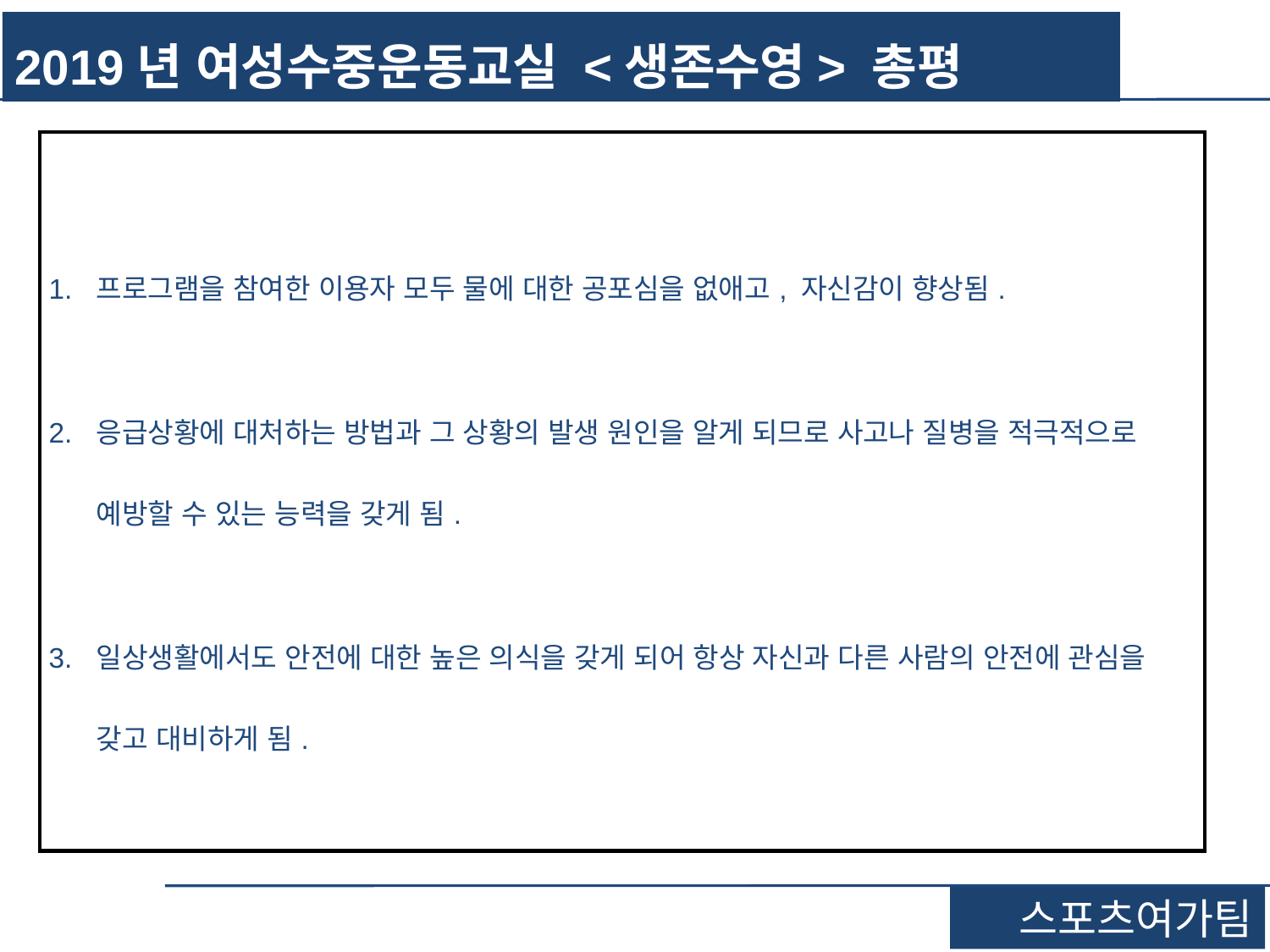

2019년 여성수중운동교실 <생존수영> 총평
| 프로그램을 참여한 이용자 모두 물에 대한 공포심을 없애고, 자신감이 향상됨. 응급상황에 대처하는 방법과 그 상황의 발생 원인을 알게 되므로 사고나 질병을 적극적으로 예방할 수 있는 능력을 갖게 됨. 일상생활에서도 안전에 대한 높은 의식을 갖게 되어 항상 자신과 다른 사람의 안전에 관심을 갖고 대비하게 됨. |
| --- |
스포츠여가팀